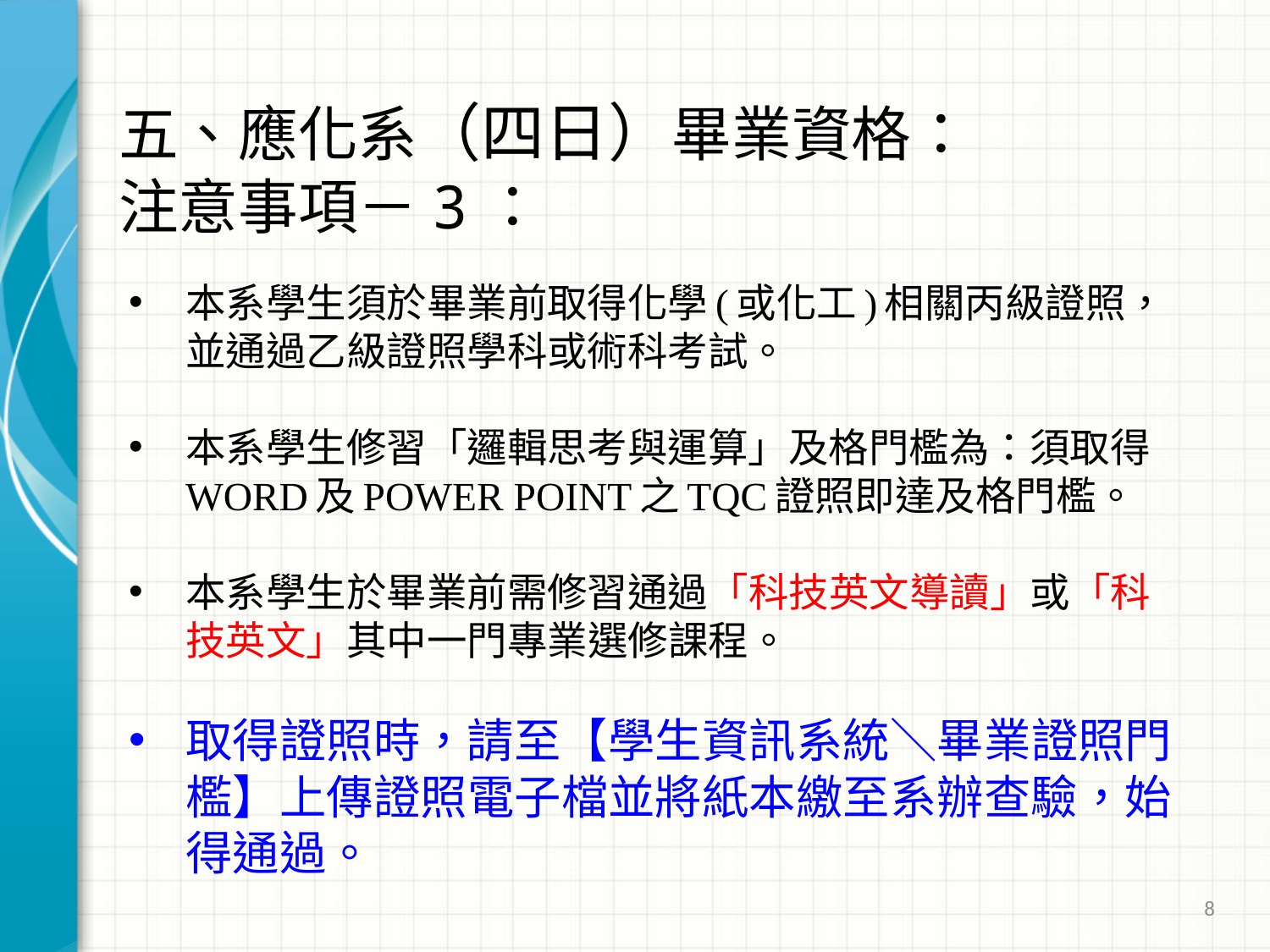

# 五、應化系（四日）畢業資格： 注意事項－3：

本系學生須於畢業前取得化學(或化工)相關丙級證照，並通過乙級證照學科或術科考試。

本系學生修習「邏輯思考與運算」及格門檻為：須取得WORD及POWER POINT之TQC證照即達及格門檻。

本系學生於畢業前需修習通過「科技英文導讀」或「科技英文」其中一門專業選修課程。

取得證照時，請至【學生資訊系統＼畢業證照門檻】上傳證照電子檔並將紙本繳至系辦查驗，始得通過。

8